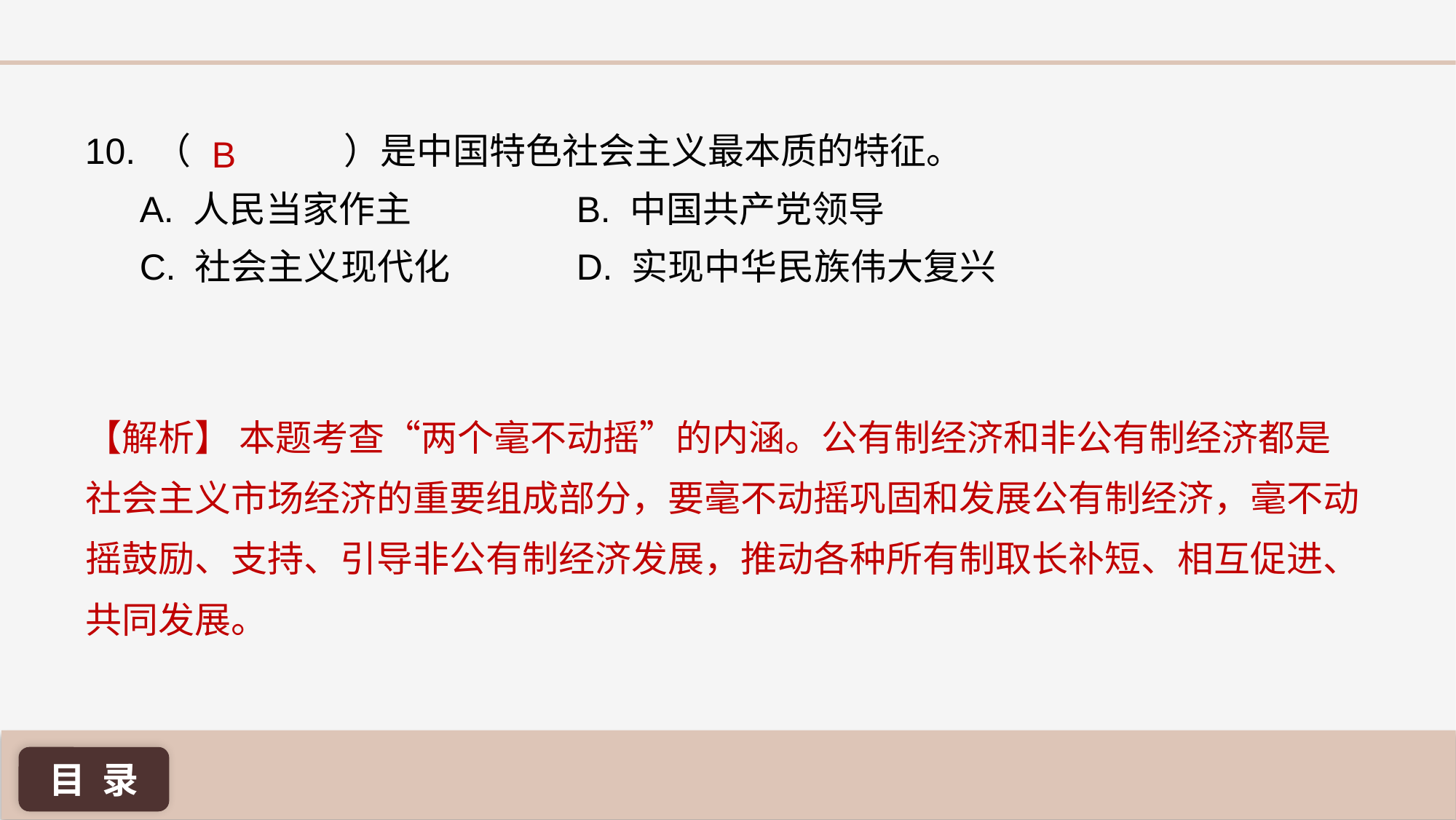

10. （ 	     ）是中国特色社会主义最本质的特征。
A. 人民当家作主 		B. 中国共产党领导
C. 社会主义现代化 		D. 实现中华民族伟大复兴
B
【解析】 本题考查“两个毫不动摇”的内涵。公有制经济和非公有制经济都是社会主义市场经济的重要组成部分，要毫不动摇巩固和发展公有制经济，毫不动摇鼓励、支持、引导非公有制经济发展，推动各种所有制取长补短、相互促进、共同发展。